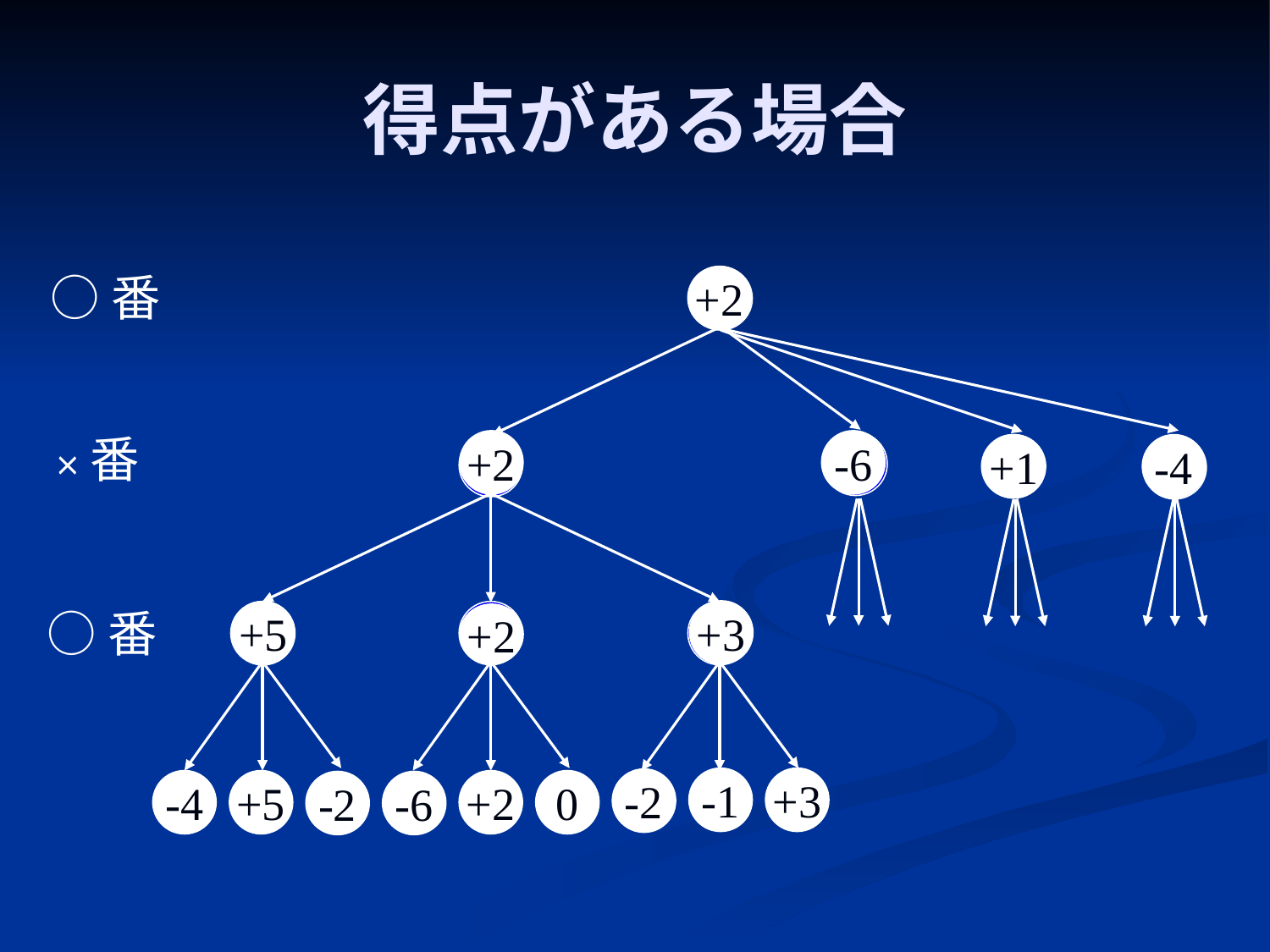

# 得点がある場合
○番
+2

×番
+2
-6

+1
-4

○番
+3
+5

+2
-1
+3
-2
-4
+5
+2
0
-2
-6